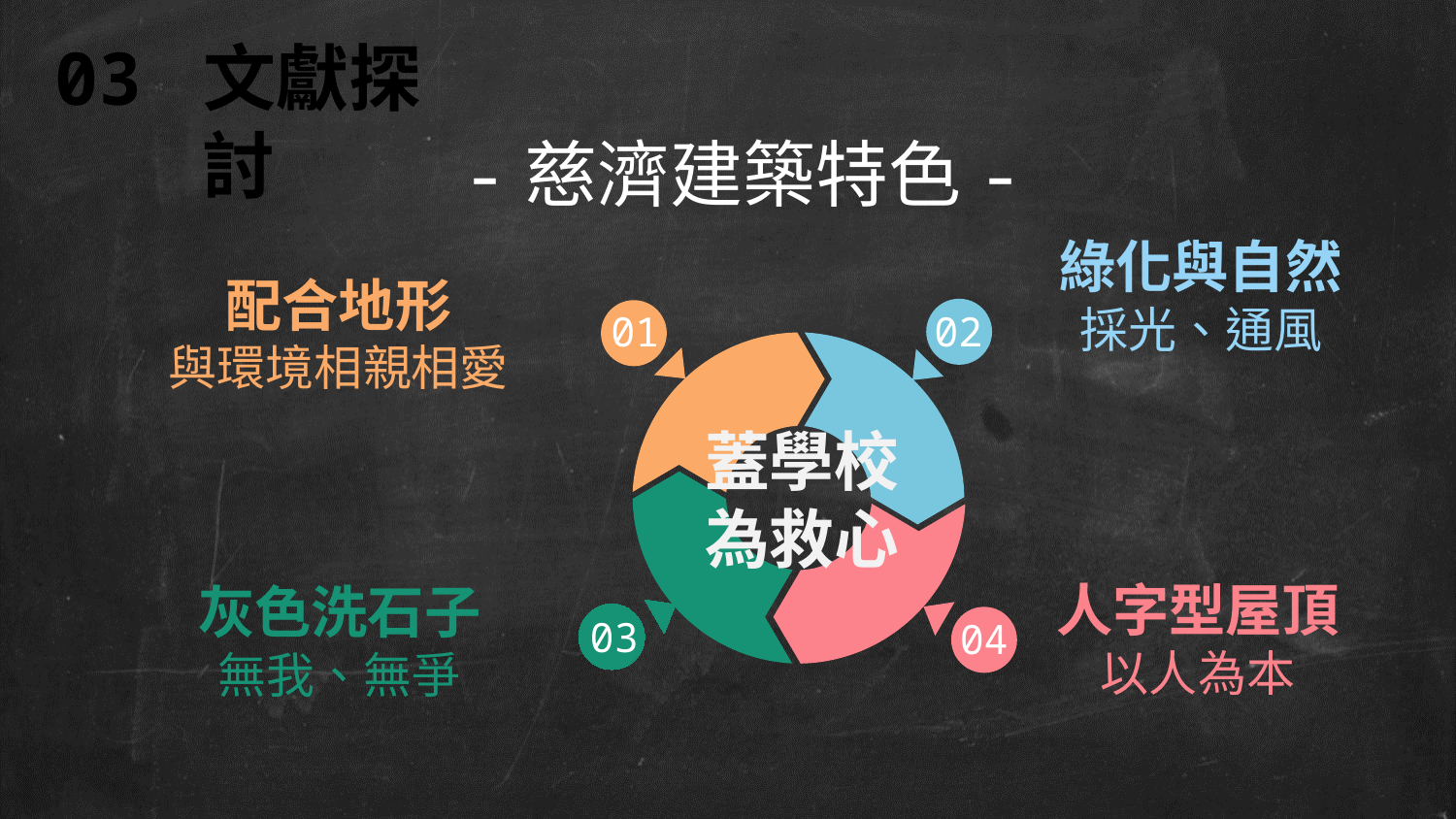

03 文獻探討
-慈濟建築特色-
綠化與自然
採光、通風
配合地形
與環境相親相愛

01
02

03
04
蓋學校為救心
人字型屋頂
以人為本
灰色洗石子
無我、無爭